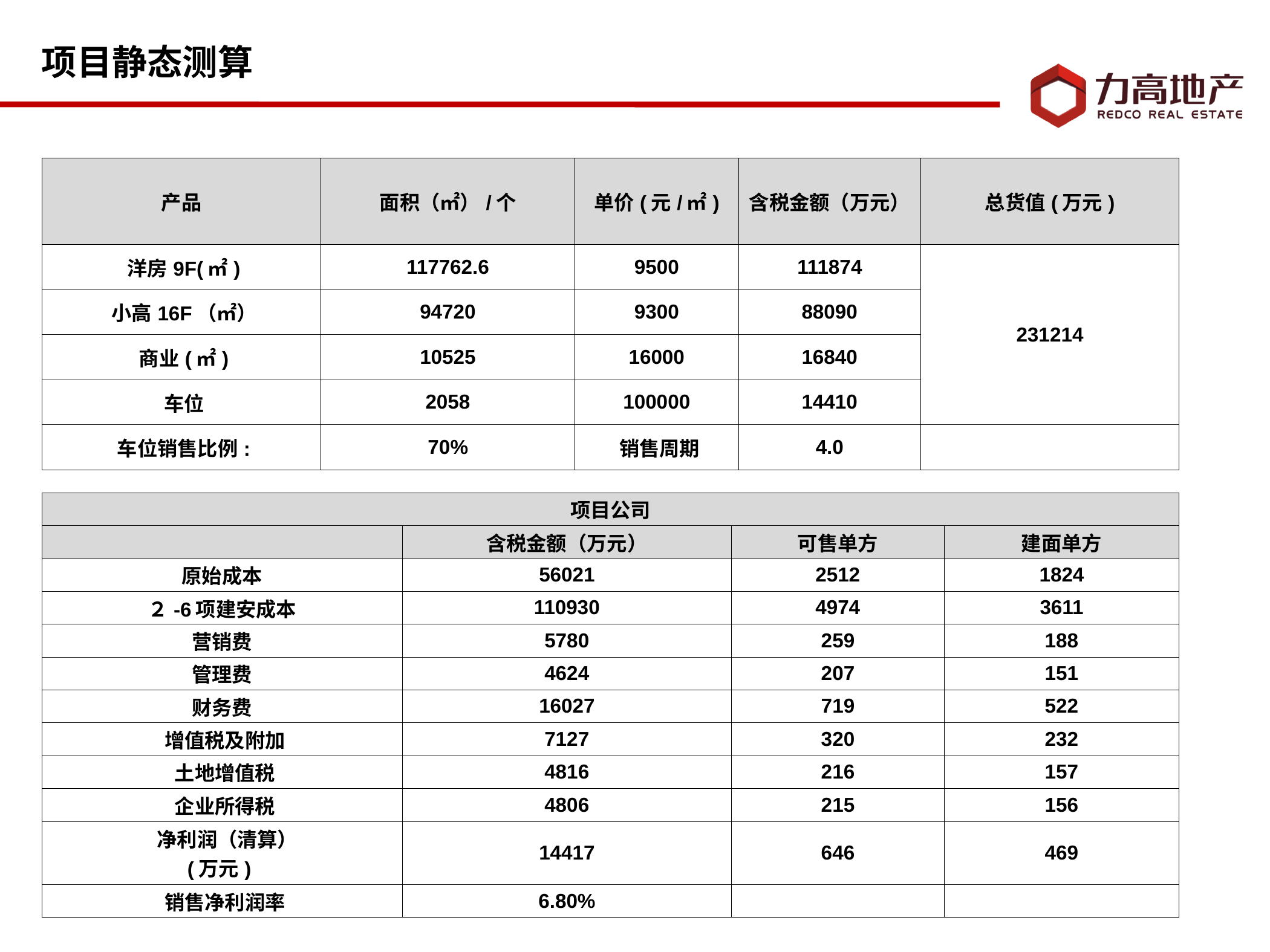

项目静态测算
| 产品 | 面积（㎡）/个 | 单价(元/㎡) | 含税金额（万元） | 总货值(万元) |
| --- | --- | --- | --- | --- |
| 洋房9F(㎡) | 117762.6 | 9500 | 111874 | 231214 |
| 小高16F（㎡） | 94720 | 9300 | 88090 |  |
| 商业(㎡) | 10525 | 16000 | 16840 |  |
| 车位 | 2058 | 100000 | 14410 |  |
| 车位销售比例: | 70% | 销售周期 | 4.0 |  |
| 项目公司 |  |  |  |
| --- | --- | --- | --- |
|  | 含税金额（万元） | 可售单方 | 建面单方 |
| 原始成本 | 56021 | 2512 | 1824 |
| ２-6项建安成本 | 110930 | 4974 | 3611 |
| 营销费 | 5780 | 259 | 188 |
| 管理费 | 4624 | 207 | 151 |
| 财务费 | 16027 | 719 | 522 |
| 增值税及附加 | 7127 | 320 | 232 |
| 土地增值税 | 4816 | 216 | 157 |
| 企业所得税 | 4806 | 215 | 156 |
| 净利润（清算） (万元) | 14417 | 646 | 469 |
| 销售净利润率 | 6.80% |  |  |